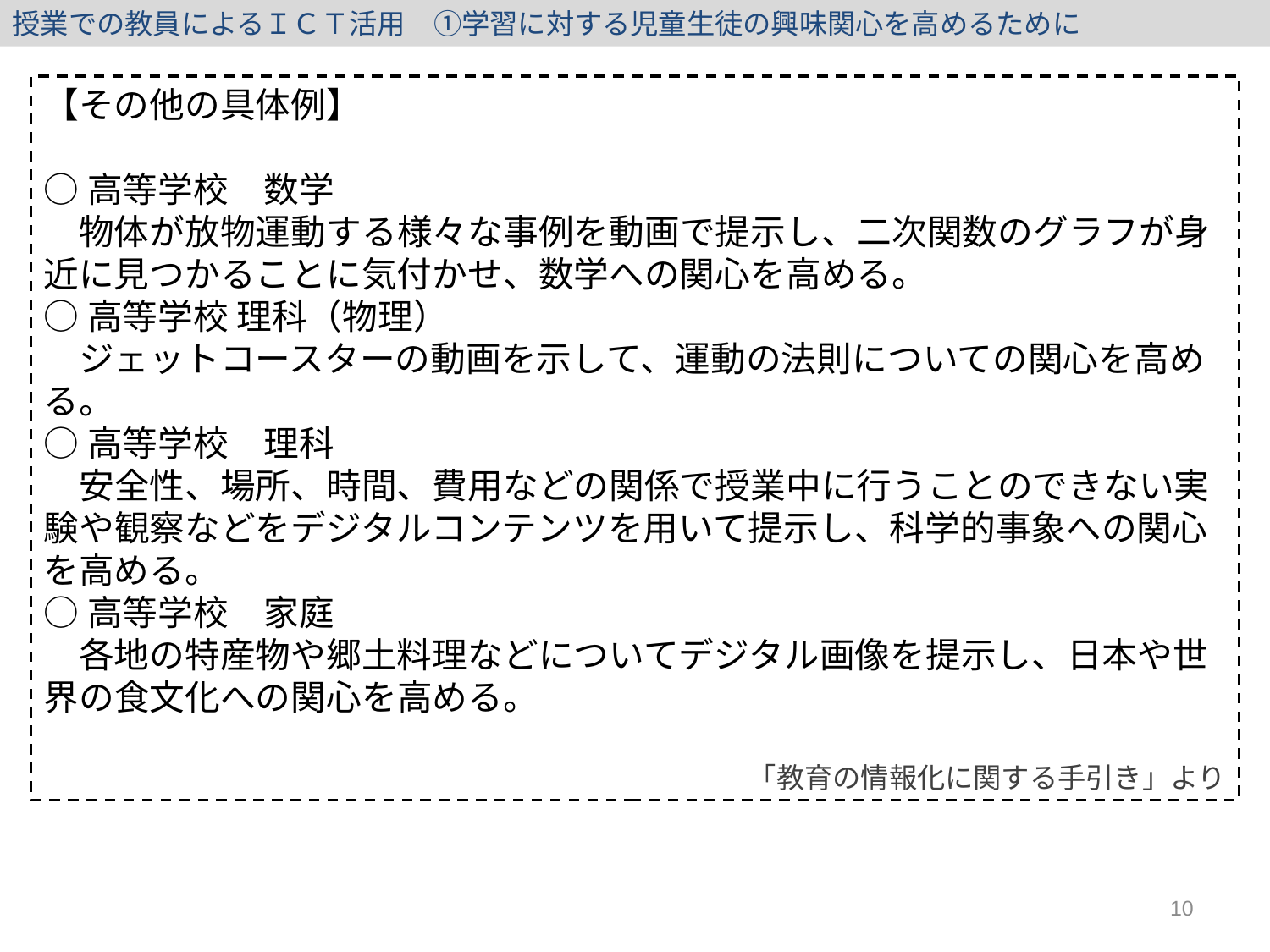

授業での教員によるＩＣＴ活用　①学習に対する児童生徒の興味関心を高めるために
【その他の具体例】

○高等学校　数学
　物体が放物運動する様々な事例を動画で提示し、二次関数のグラフが身近に見つかることに気付かせ、数学への関心を高める。
○高等学校 理科（物理）
　ジェットコースターの動画を示して、運動の法則についての関心を高める。
○高等学校　理科
　安全性、場所、時間、費用などの関係で授業中に行うことのできない実験や観察などをデジタルコンテンツを用いて提示し、科学的事象への関心を高める。
○高等学校　家庭
　各地の特産物や郷土料理などについてデジタル画像を提示し、日本や世界の食文化への関心を高める。

「教育の情報化に関する手引き」より
10